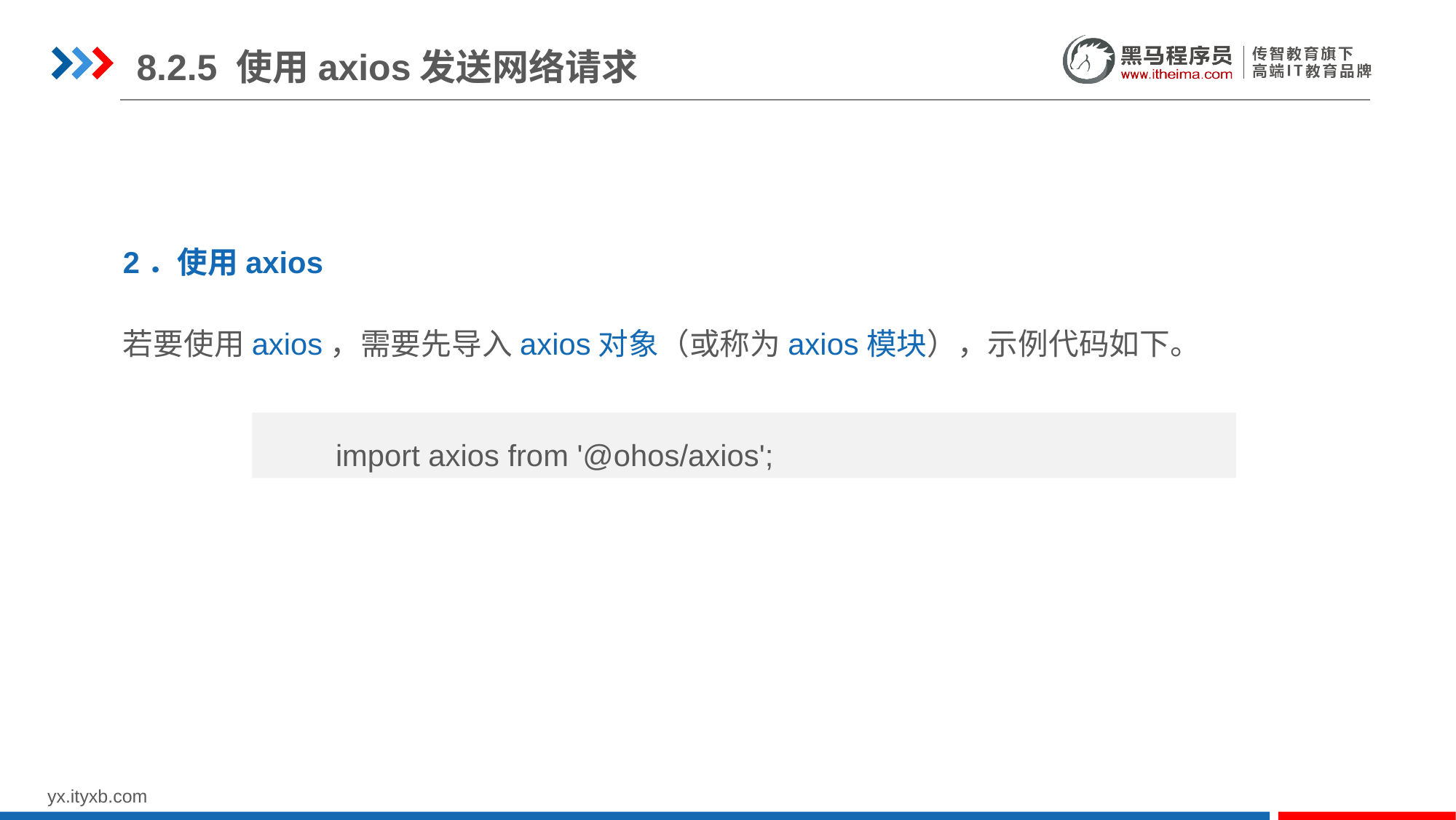

8.2.5 使用axios发送网络请求
2．使用axios

若要使用axios，需要先导入axios对象（或称为axios模块），示例代码如下。
import axios from '@ohos/axios';